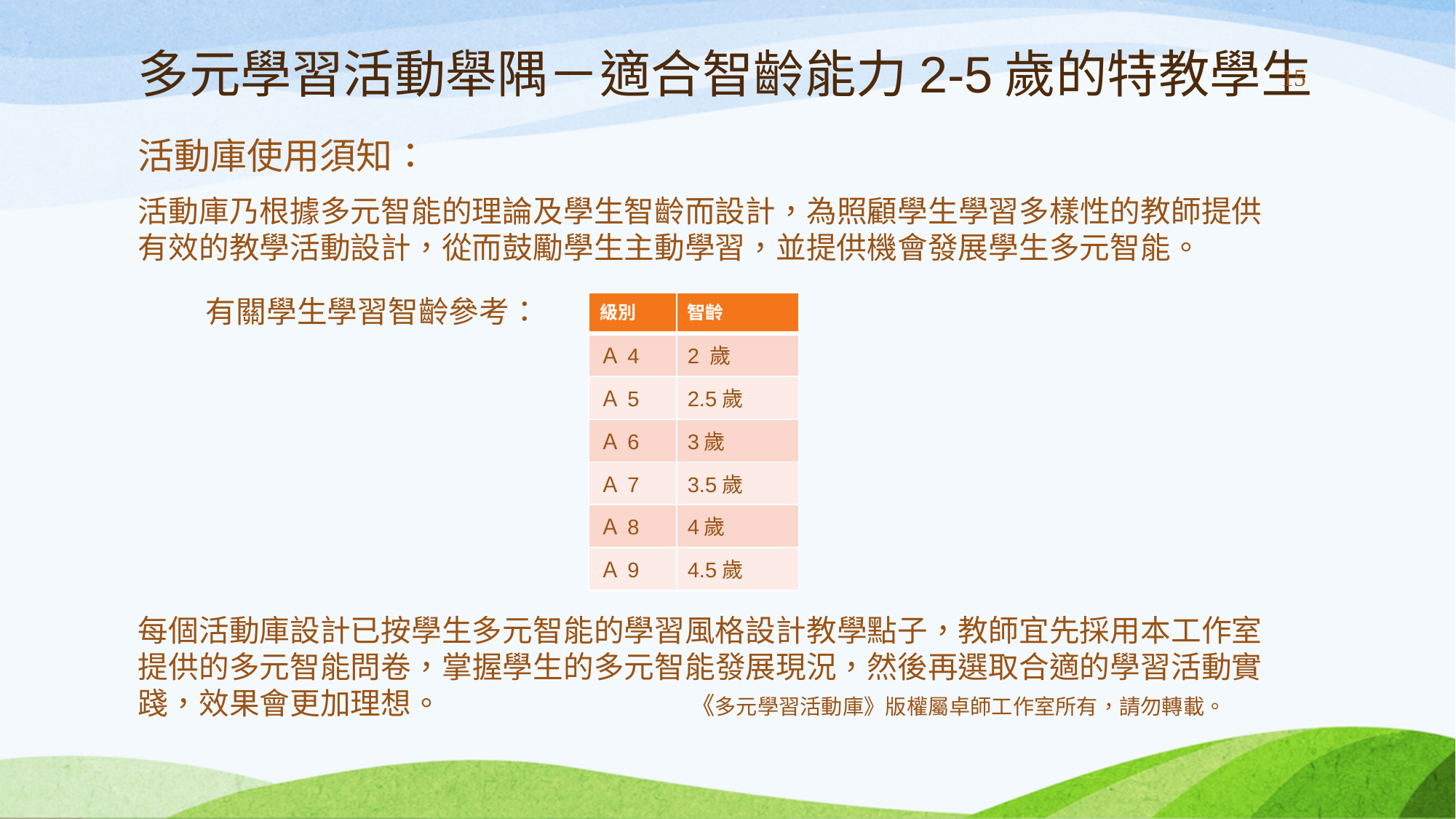

# 多元學習活動舉隅－適合智齡能力2-5歲的特教學生
15
活動庫使用須知：
活動庫乃根據多元智能的理論及學生智齡而設計，為照顧學生學習多樣性的教師提供有效的教學活動設計，從而鼓勵學生主動學習，並提供機會發展學生多元智能。
         有關學生學習智齡參考：

每個活動庫設計已按學生多元智能的學習風格設計教學點子，教師宜先採用本工作室提供的多元智能問卷，掌握學生的多元智能發展現況，然後再選取合適的學習活動實踐，效果會更加理想。                                     《多元學習活動庫》版權屬卓師工作室所有，請勿轉載。
| 級別 | 智齡 |
| --- | --- |
| Ａ4 | 2 歲 |
| Ａ5 | 2.5歲 |
| Ａ6 | 3歲 |
| Ａ7 | 3.5歲 |
| Ａ8 | 4歲 |
| Ａ9 | 4.5歲 |